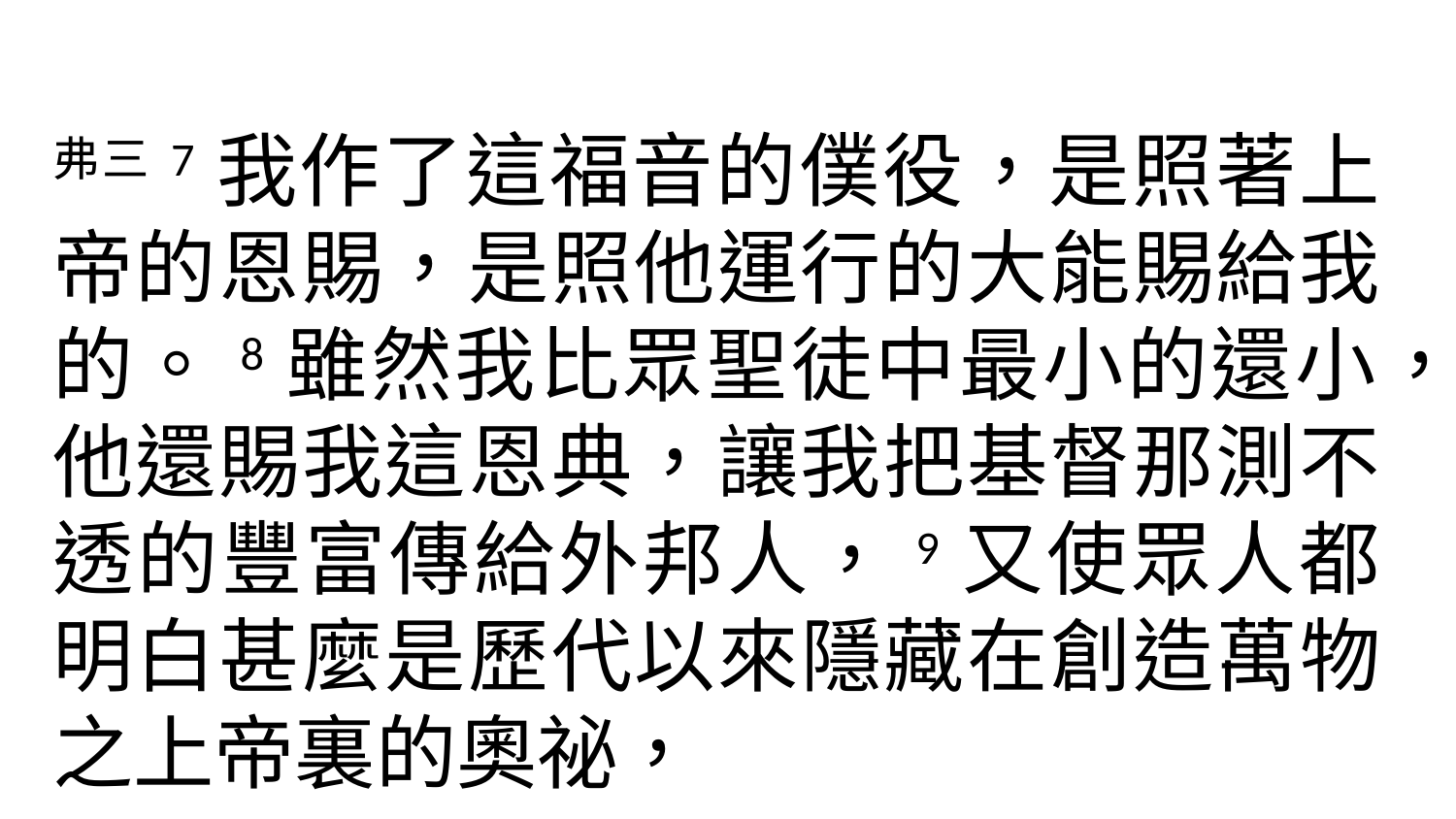

彰顯
弗三7我作了這福音的僕役，是照著上帝的恩賜，是照他運行的大能賜給我的。8雖然我比眾聖徒中最小的還小，他還賜我這恩典，讓我把基督那測不透的豐富傳給外邦人，9又使眾人都明白甚麼是歷代以來隱藏在創造萬物之上帝裏的奧祕，